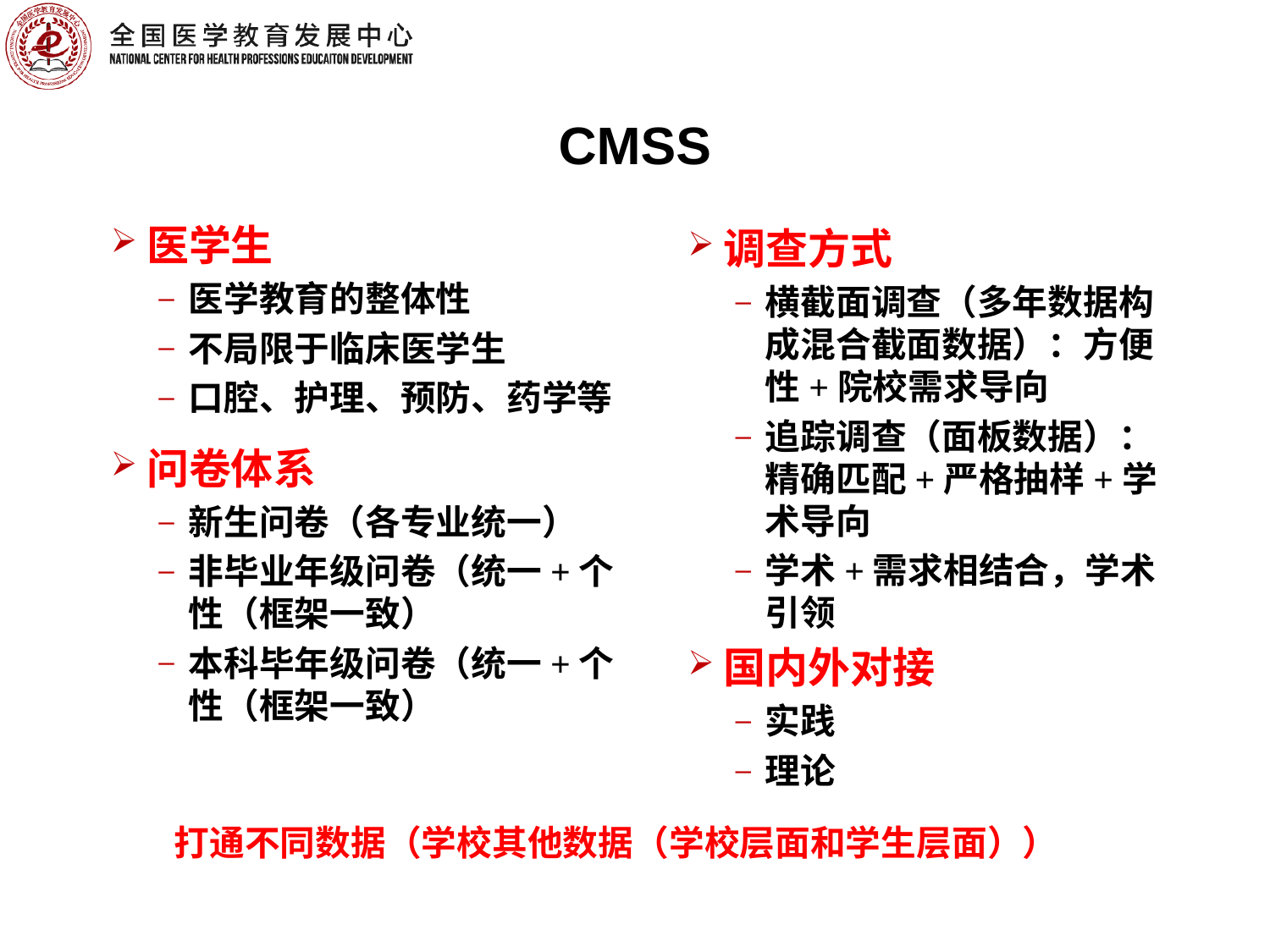

# CMSS
医学生
医学教育的整体性
不局限于临床医学生
口腔、护理、预防、药学等
问卷体系
新生问卷（各专业统一）
非毕业年级问卷（统一+个性（框架一致）
本科毕年级问卷（统一+个性（框架一致）

调查方式
横截面调查（多年数据构成混合截面数据）：方便性+院校需求导向
追踪调查（面板数据）：精确匹配+严格抽样+学术导向
学术+需求相结合，学术引领
国内外对接
实践
理论
打通不同数据（学校其他数据（学校层面和学生层面））